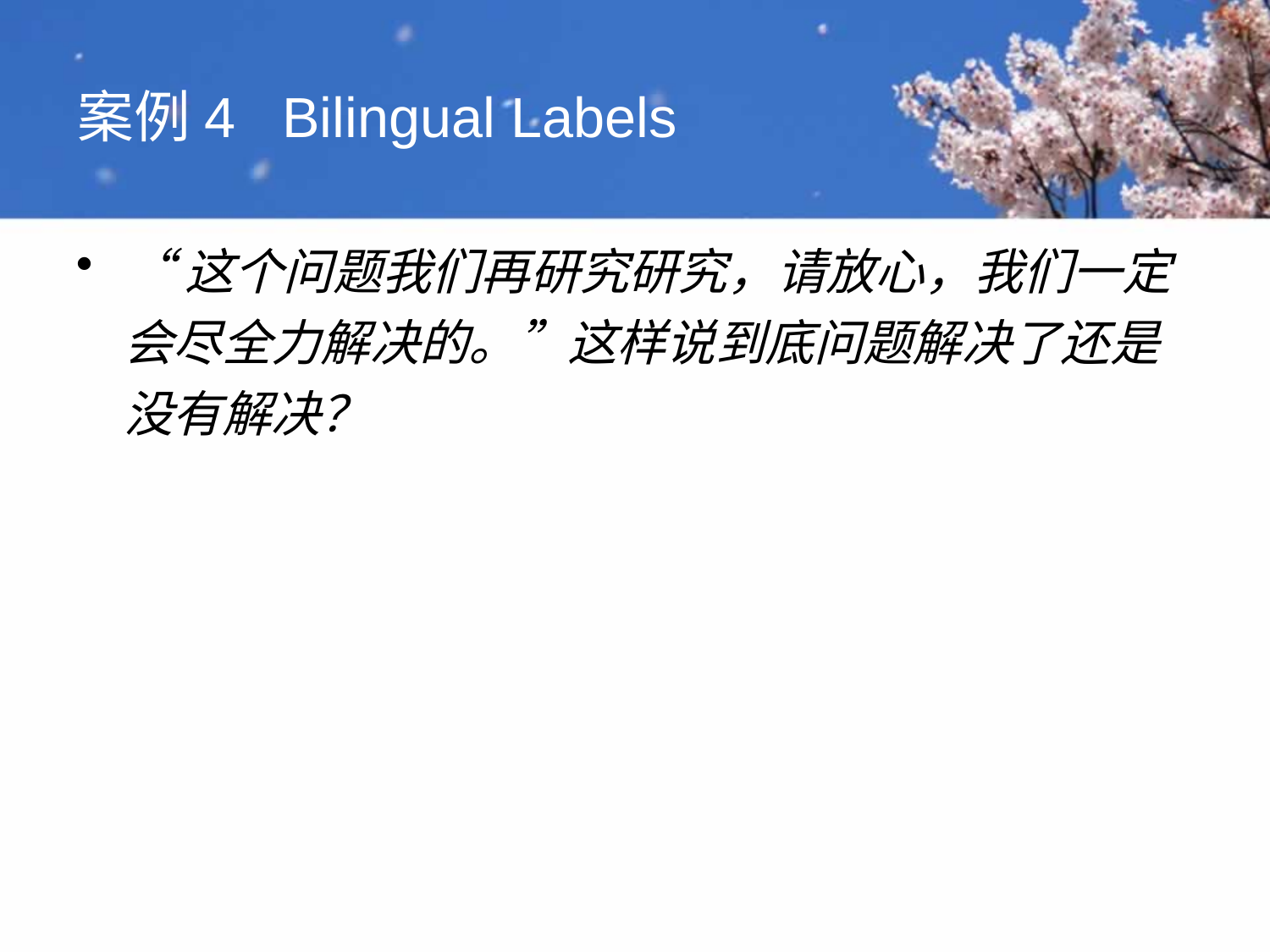

# 案例4   Bilingual Labels
“这个问题我们再研究研究，请放心，我们一定会尽全力解决的。”这样说到底问题解决了还是没有解决？